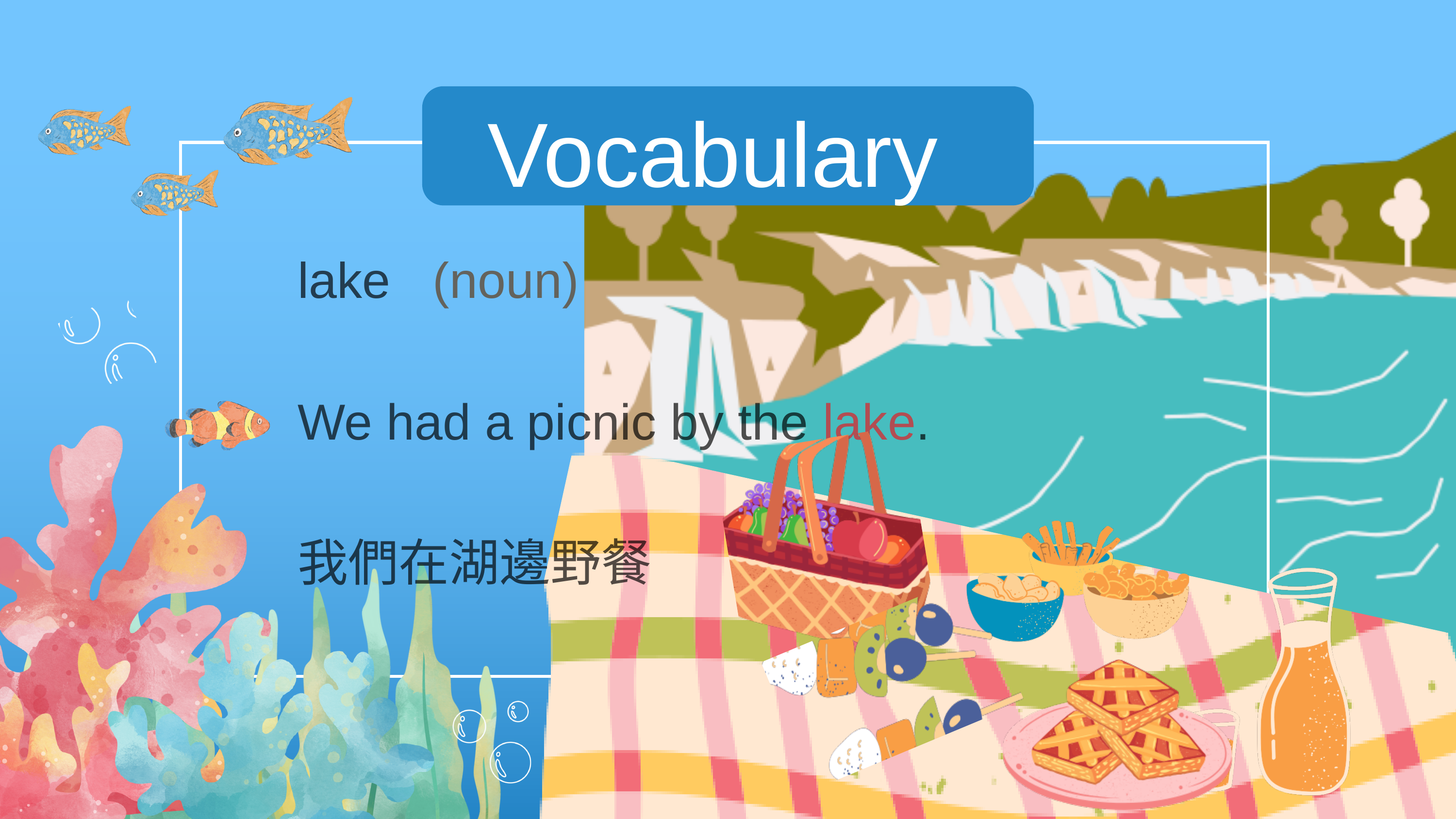

Vocabulary

lake   (noun)

We had a picnic by the lake.

我們在湖邊野餐